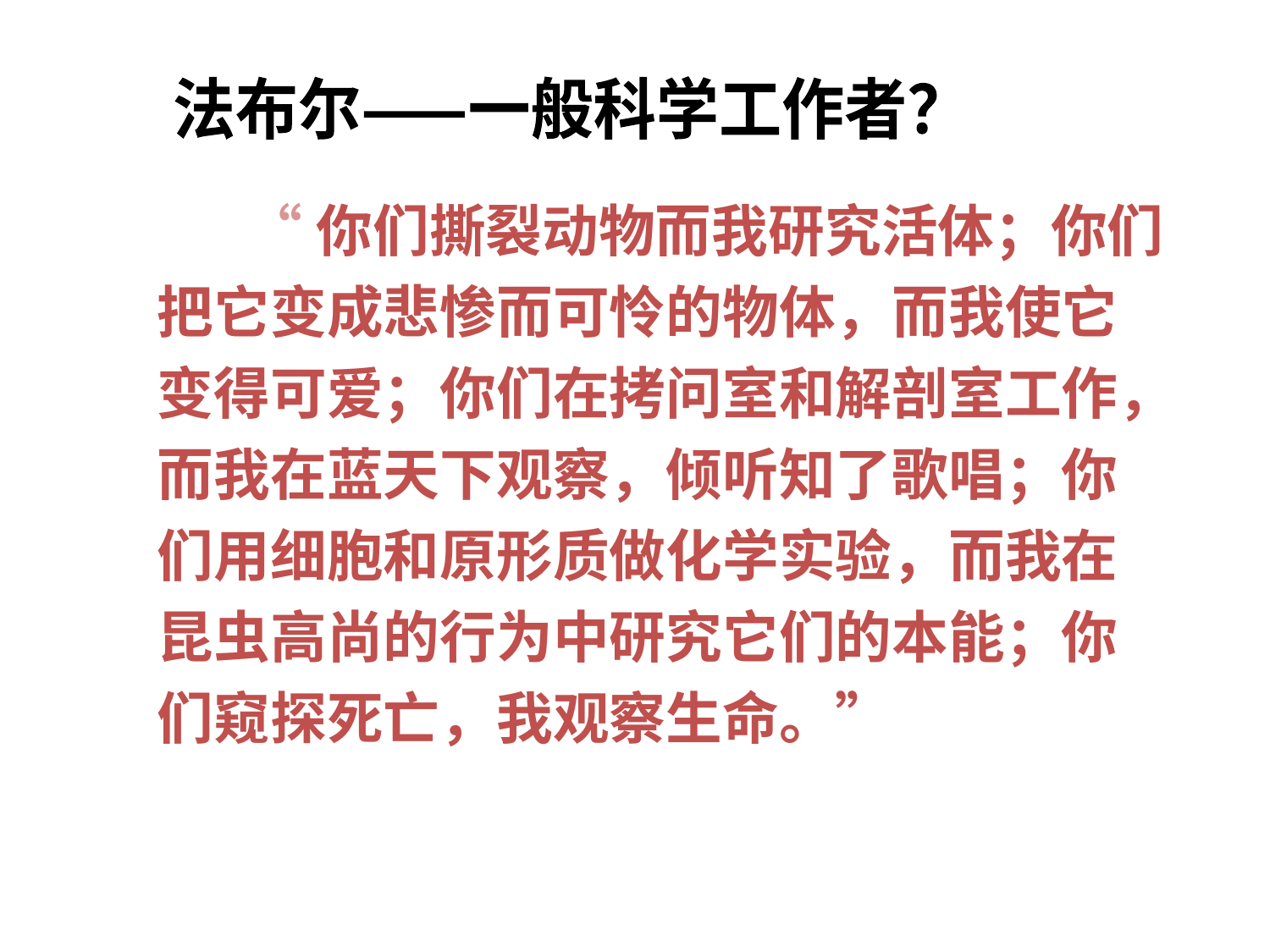

法布尔——一般科学工作者？
       “你们撕裂动物而我研究活体；你们把它变成悲惨而可怜的物体，而我使它变得可爱；你们在拷问室和解剖室工作，而我在蓝天下观察，倾听知了歌唱；你们用细胞和原形质做化学实验，而我在昆虫高尚的行为中研究它们的本能；你们窥探死亡，我观察生命。”